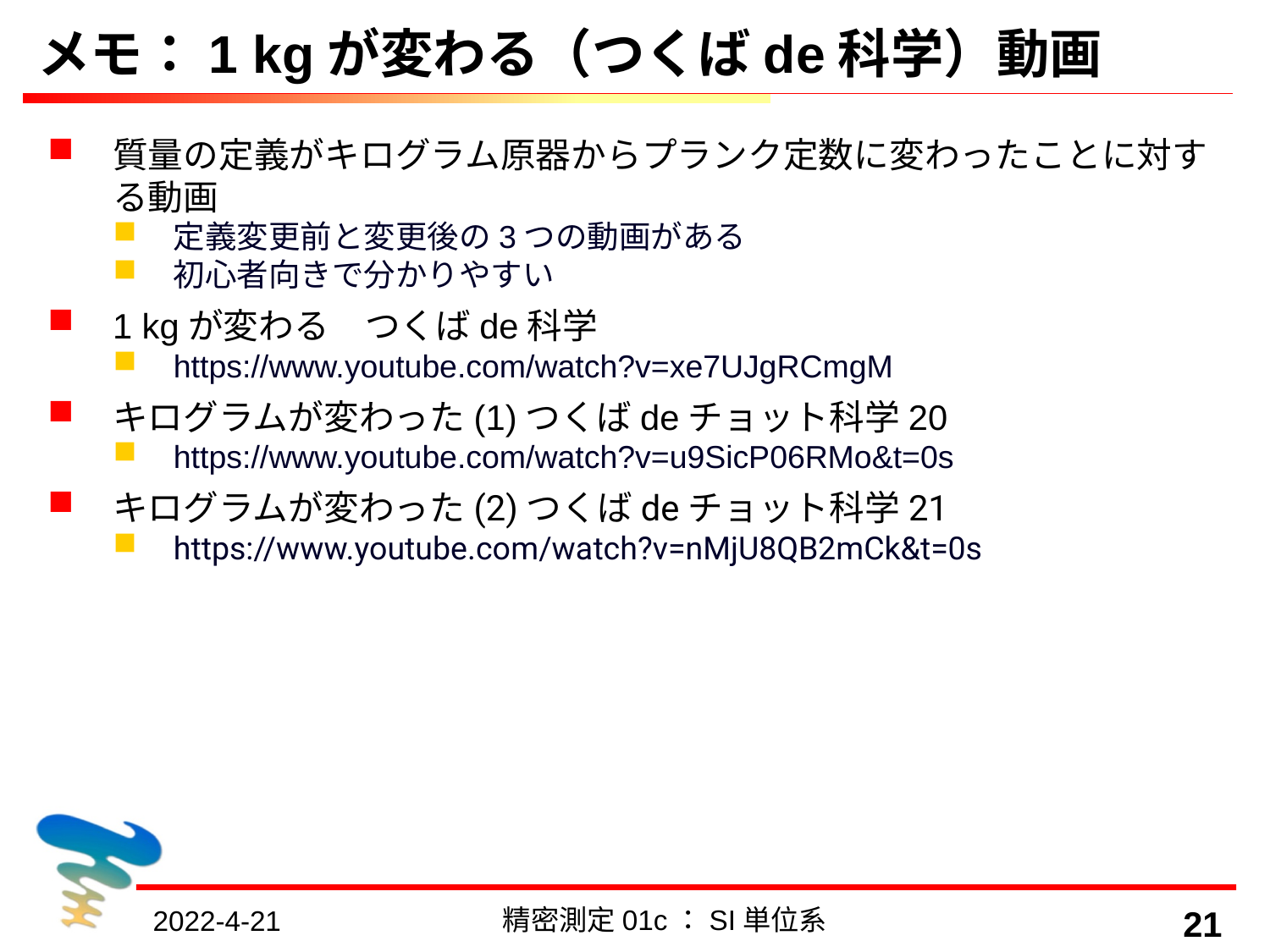

# メモ：1 kgが変わる（つくばde科学）動画
質量の定義がキログラム原器からプランク定数に変わったことに対する動画
定義変更前と変更後の3つの動画がある
初心者向きで分かりやすい
1 kgが変わる　つくばde科学
https://www.youtube.com/watch?v=xe7UJgRCmgM
キログラムが変わった(1)つくばdeチョット科学20
https://www.youtube.com/watch?v=u9SicP06RMo&t=0s
キログラムが変わった(2)つくばdeチョット科学21
https://www.youtube.com/watch?v=nMjU8QB2mCk&t=0s

精密測定01c：SI単位系
21
2022-4-21